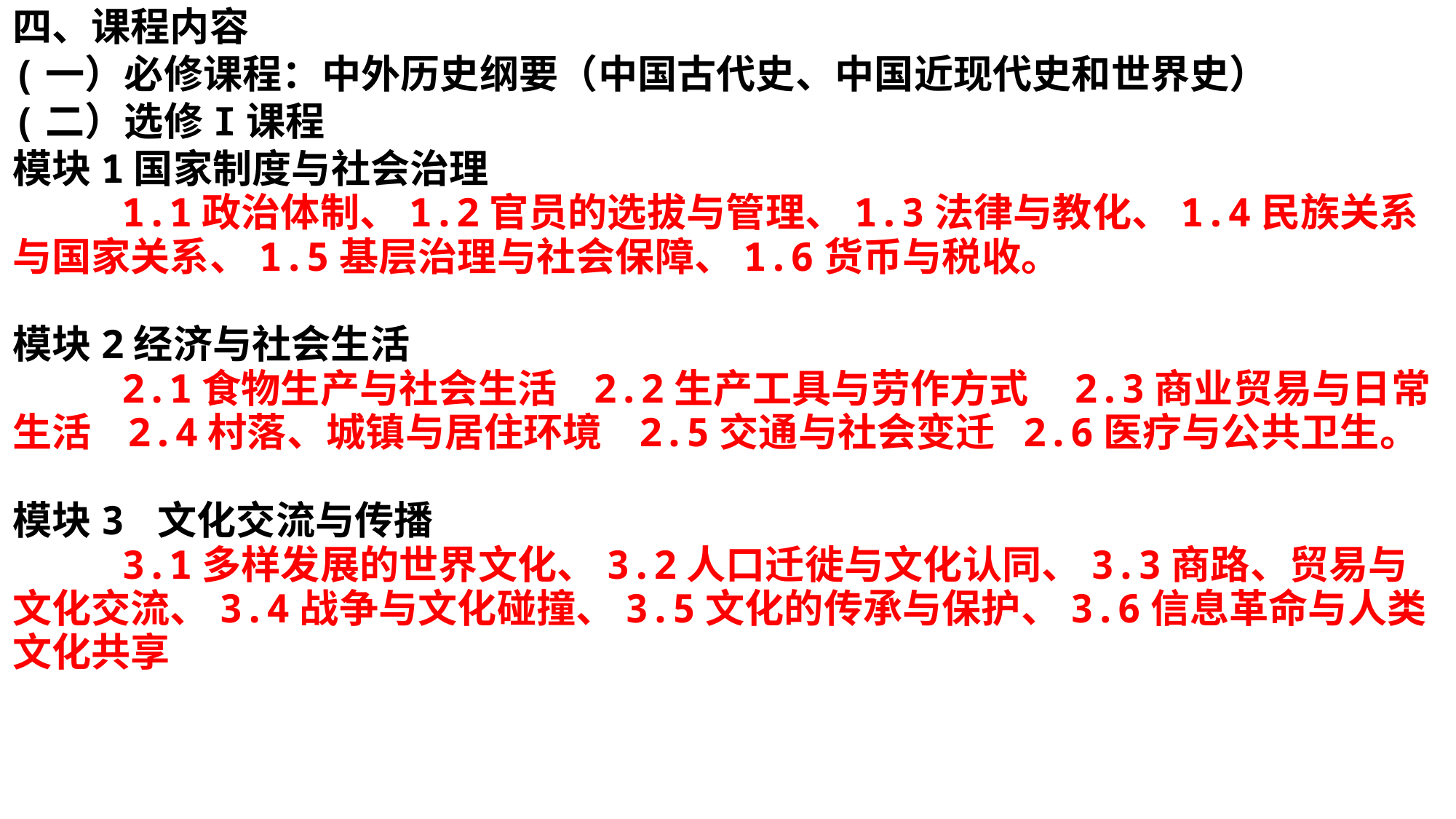

四、课程内容
(一）必修课程：中外历史纲要（中国古代史、中国近现代史和世界史）
(二）选修I课程
模块1国家制度与社会治理
	1.1政治体制、1.2官员的选拔与管理、1.3法律与教化、1.4民族关系与国家关系、1.5基层治理与社会保障、1.6货币与税收。

模块2经济与社会生活
	2.1食物生产与社会生活   2.2生产工具与劳作方式    2.3商业贸易与日常生活   2.4村落、城镇与居住环境   2.5交通与社会变迁  2.6医疗与公共卫生。

模块3 文化交流与传播
	3.1多样发展的世界文化、3.2人口迁徙与文化认同、3.3商路、贸易与文化交流、3.4战争与文化碰撞、3.5文化的传承与保护、3.6信息革命与人类文化共享